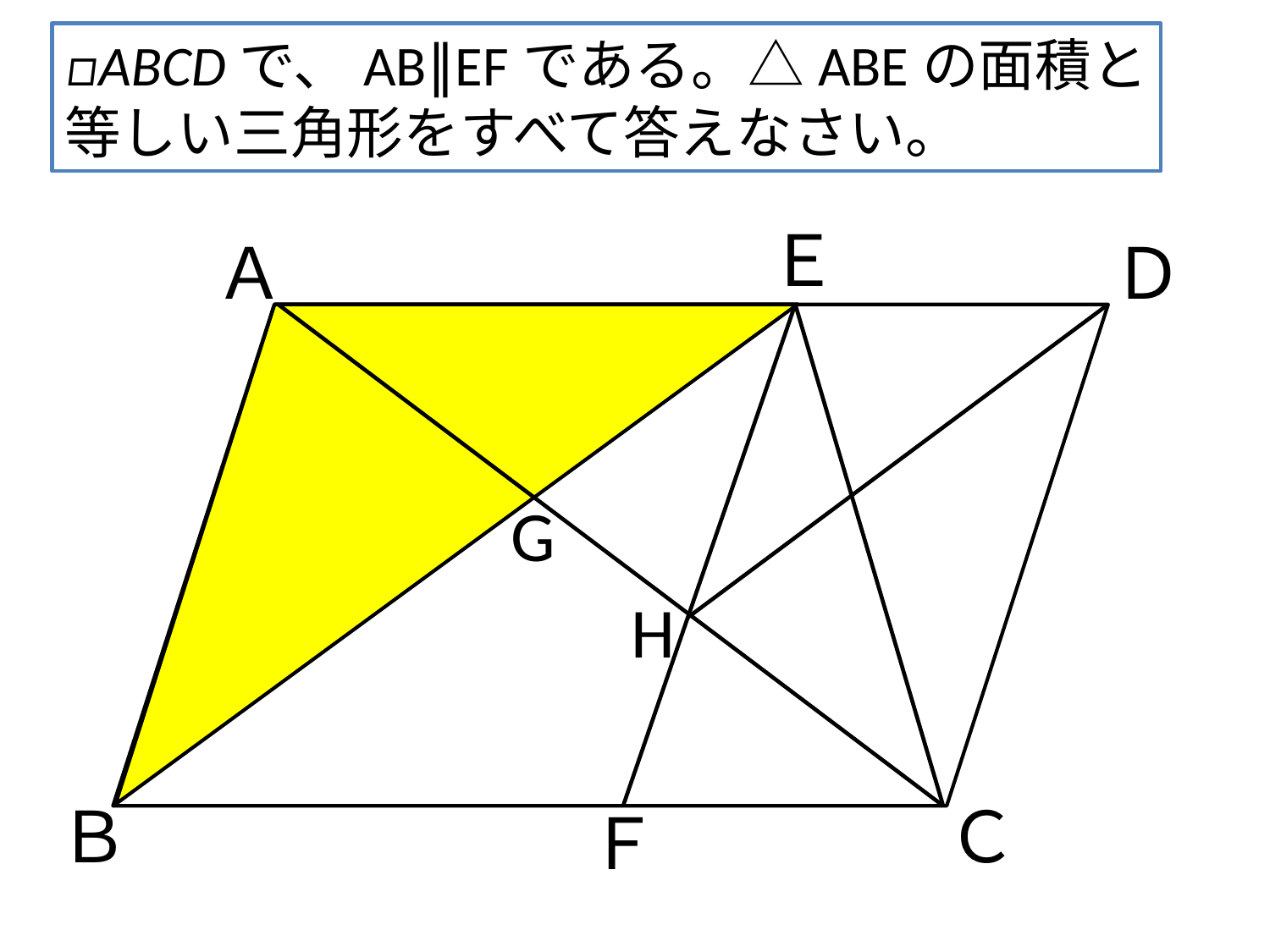

□ABCDで、AB∥EFである。△ABEの面積と
等しい三角形をすべて答えなさい。
Ｅ
Ａ
Ｄ

G
H
Ｂ
Ｃ
Ｆ